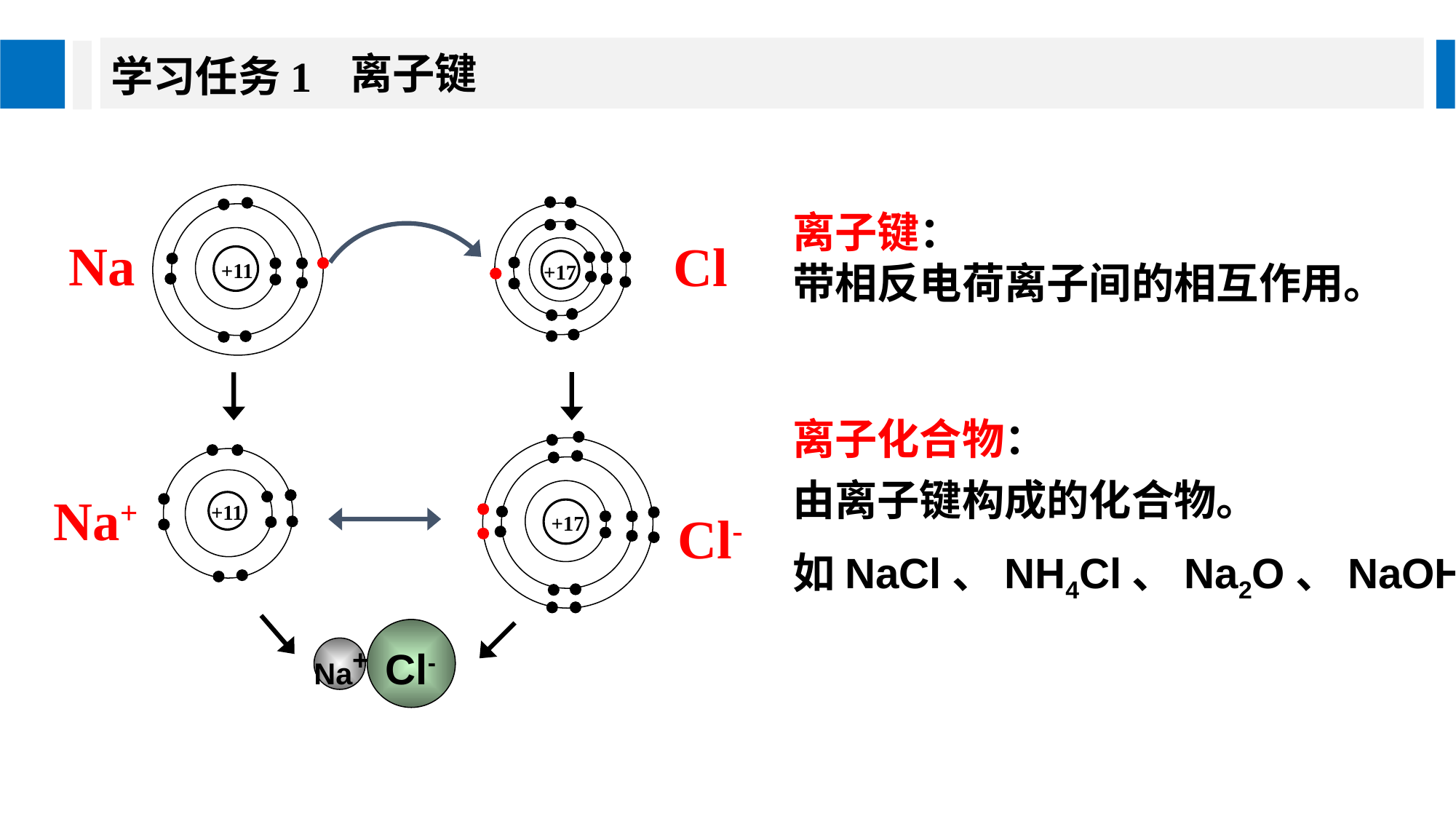

学习任务1

离子键

+11

+17

离子键：
带相反电荷离子间的相互作用。
Na
Cl

+17

+11

离子化合物：
由离子键构成的化合物。

Na+
Cl-

如NaCl、NH4Cl、Na2O、NaOH

Na+  Cl-